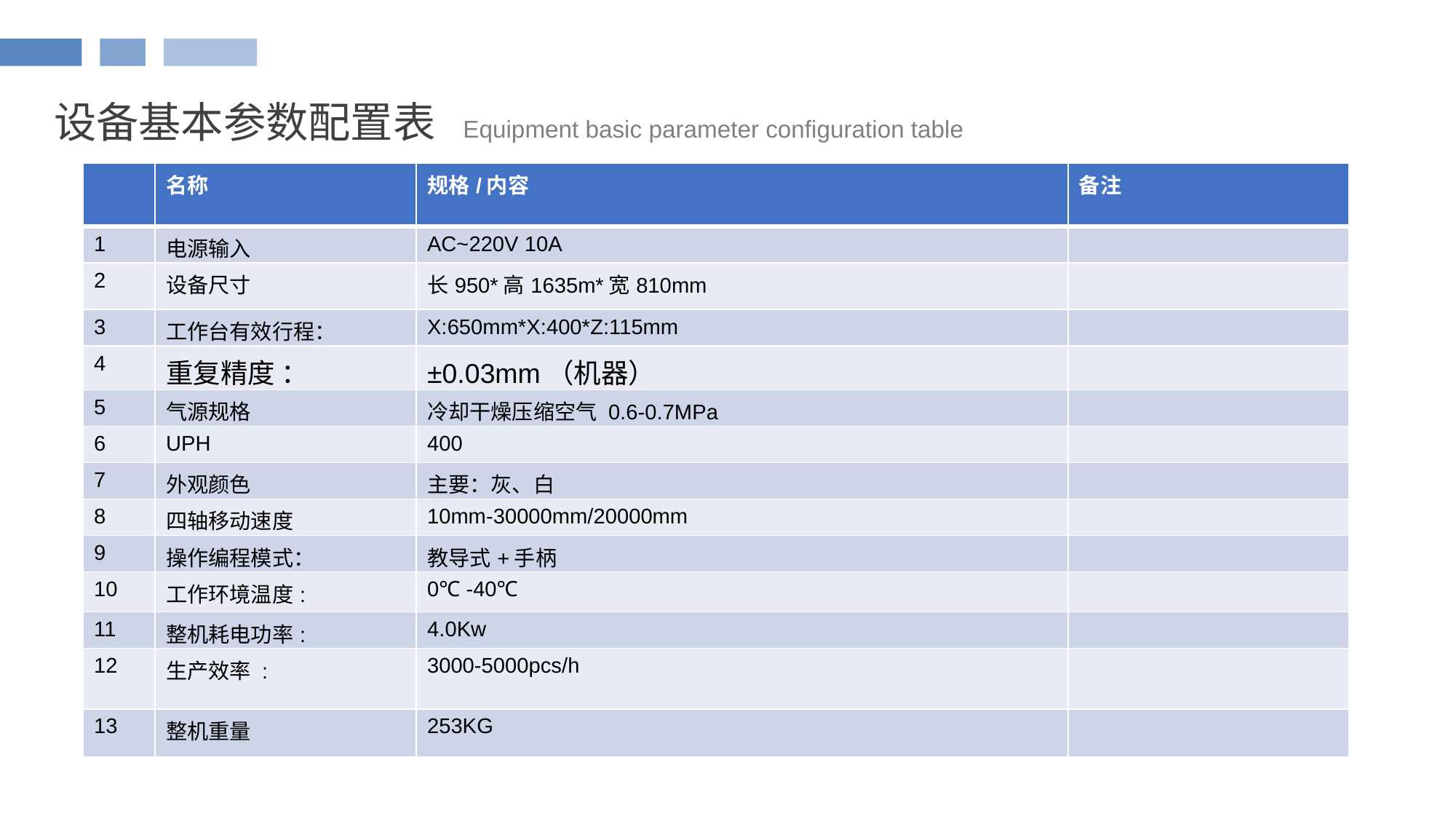

设备基本参数配置表
Equipment basic parameter configuration table
|  | 名称 | 规格/内容 | 备注 |
| --- | --- | --- | --- |
| 1 | 电源输入 | AC~220V 10A |  |
| 2 | 设备尺寸 | 长950\*高1635m\*宽810mm |  |
| 3 | 工作台有效行程： | X:650mm\*X:400\*Z:115mm |  |
| 4 | 重复精度 ： | ±0.03mm（机器） |  |
| 5 | 气源规格 | 冷却干燥压缩空气 0.6-0.7MPa |  |
| 6 | UPH | 400 |  |
| 7 | 外观颜色 | 主要：灰、白 |  |
| 8 | 四轴移动速度 | 10mm-30000mm/20000mm |  |
| 9 | 操作编程模式： | 教导式+手柄 |  |
| 10 | 工作环境温度: | 0℃ -40℃ |  |
| 11 | 整机耗电功率: | 4.0Kw |  |
| 12 | 生产效率 : | 3000-5000pcs/h |  |
| 13 | 整机重量 | 253KG |  |